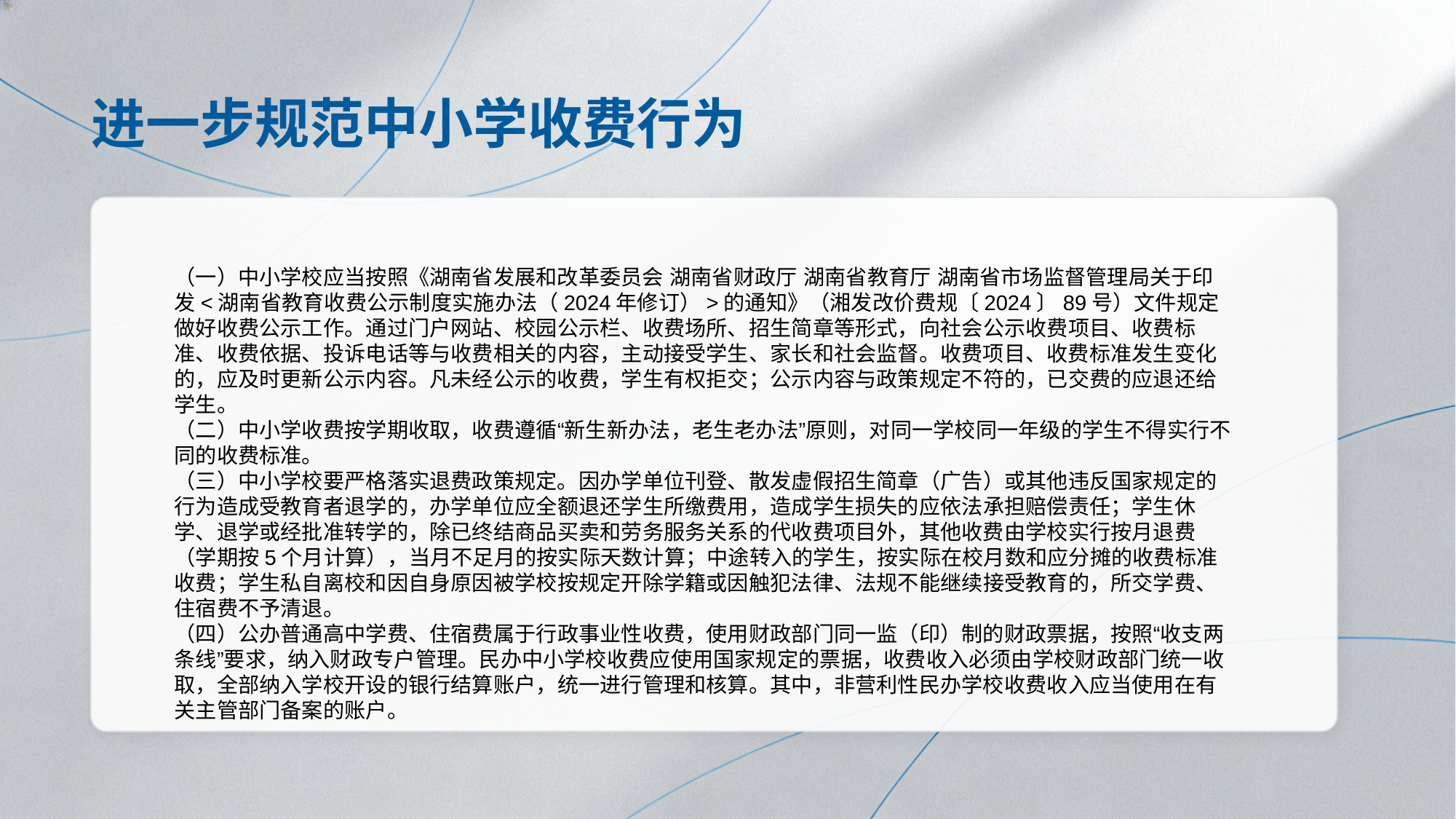

进一步规范中小学收费行为

（一）中小学校应当按照《湖南省发展和改革委员会 湖南省财政厅 湖南省教育厅 湖南省市场监督管理局关于印发<湖南省教育收费公示制度实施办法（2024年修订）>的通知》（湘发改价费规〔2024〕89号）文件规定做好收费公示工作。通过门户网站、校园公示栏、收费场所、招生简章等形式，向社会公示收费项目、收费标准、收费依据、投诉电话等与收费相关的内容，主动接受学生、家长和社会监督。收费项目、收费标准发生变化的，应及时更新公示内容。凡未经公示的收费，学生有权拒交；公示内容与政策规定不符的，已交费的应退还给学生。
（二）中小学收费按学期收取，收费遵循“新生新办法，老生老办法”原则，对同一学校同一年级的学生不得实行不同的收费标准。
（三）中小学校要严格落实退费政策规定。因办学单位刊登、散发虚假招生简章（广告）或其他违反国家规定的行为造成受教育者退学的，办学单位应全额退还学生所缴费用，造成学生损失的应依法承担赔偿责任；学生休学、退学或经批准转学的，除已终结商品买卖和劳务服务关系的代收费项目外，其他收费由学校实行按月退费（学期按5个月计算），当月不足月的按实际天数计算；中途转入的学生，按实际在校月数和应分摊的收费标准收费；学生私自离校和因自身原因被学校按规定开除学籍或因触犯法律、法规不能继续接受教育的，所交学费、住宿费不予清退。
（四）公办普通高中学费、住宿费属于行政事业性收费，使用财政部门同一监（印）制的财政票据，按照“收支两条线”要求，纳入财政专户管理。民办中小学校收费应使用国家规定的票据，收费收入必须由学校财政部门统一收取，全部纳入学校开设的银行结算账户，统一进行管理和核算。其中，非营利性民办学校收费收入应当使用在有关主管部门备案的账户。